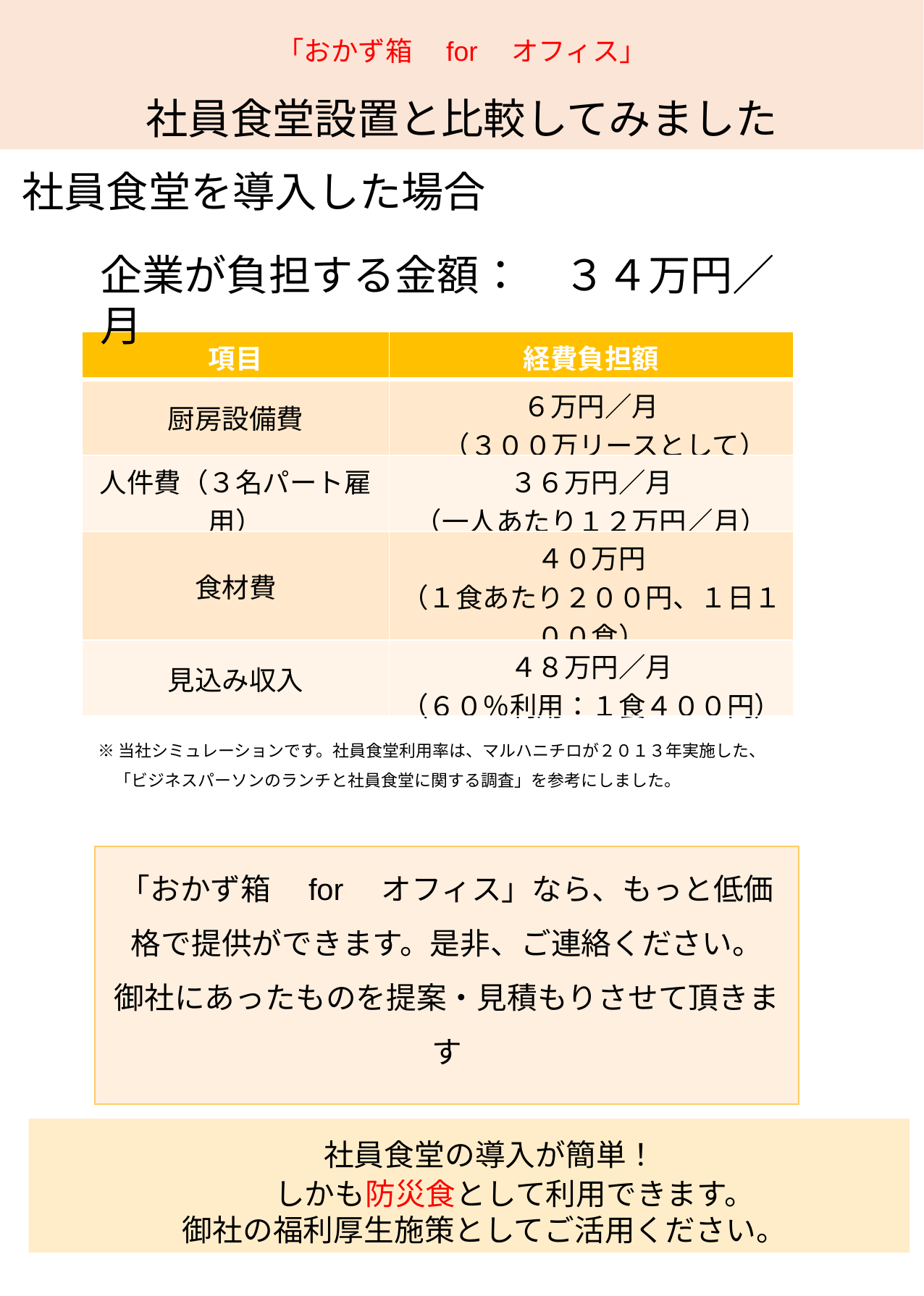

「おかず箱　for　オフィス」
社員食堂設置と比較してみました
社員食堂を導入した場合
企業が負担する金額：　３４万円／月
| 項目 | 経費負担額 |
| --- | --- |
| 厨房設備費 | ６万円／月 　（３００万リースとして） |
| 人件費（３名パート雇用） | ３６万円／月 （一人あたり１２万円／月） |
| 食材費 | ４０万円 （１食あたり２００円、１日１００食） |
| 見込み収入 | ４８万円／月 （６０％利用：１食４００円） |
※当社シミュレーションです。社員食堂利用率は、マルハニチロが２０１３年実施した、
　「ビジネスパーソンのランチと社員食堂に関する調査」を参考にしました。
「おかず箱　for　オフィス」なら、もっと低価格で提供ができます。是非、ご連絡ください。
御社にあったものを提案・見積もりさせて頂きます

　社員食堂の導入が簡単！
　　　しかも防災食として利用できます。
　御社の福利厚生施策としてご活用ください。